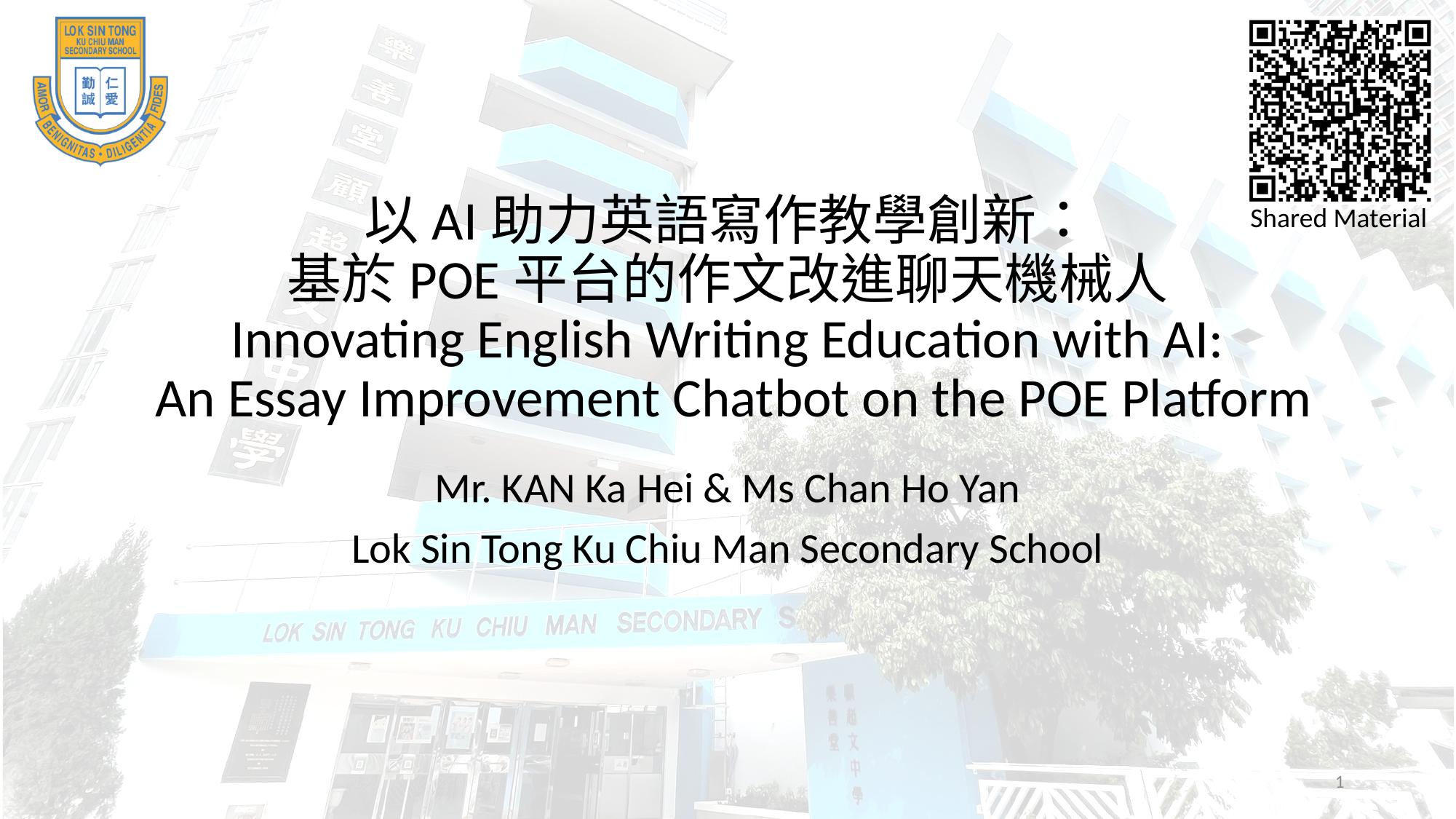

# 以AI助力英語寫作教學創新： 基於POE平台的作文改進聊天機械人 Innovating English Writing Education with AI: An Essay Improvement Chatbot on the POE Platform
Mr. KAN Ka Hei & Ms Chan Ho Yan
Lok Sin Tong Ku Chiu Man Secondary School
1